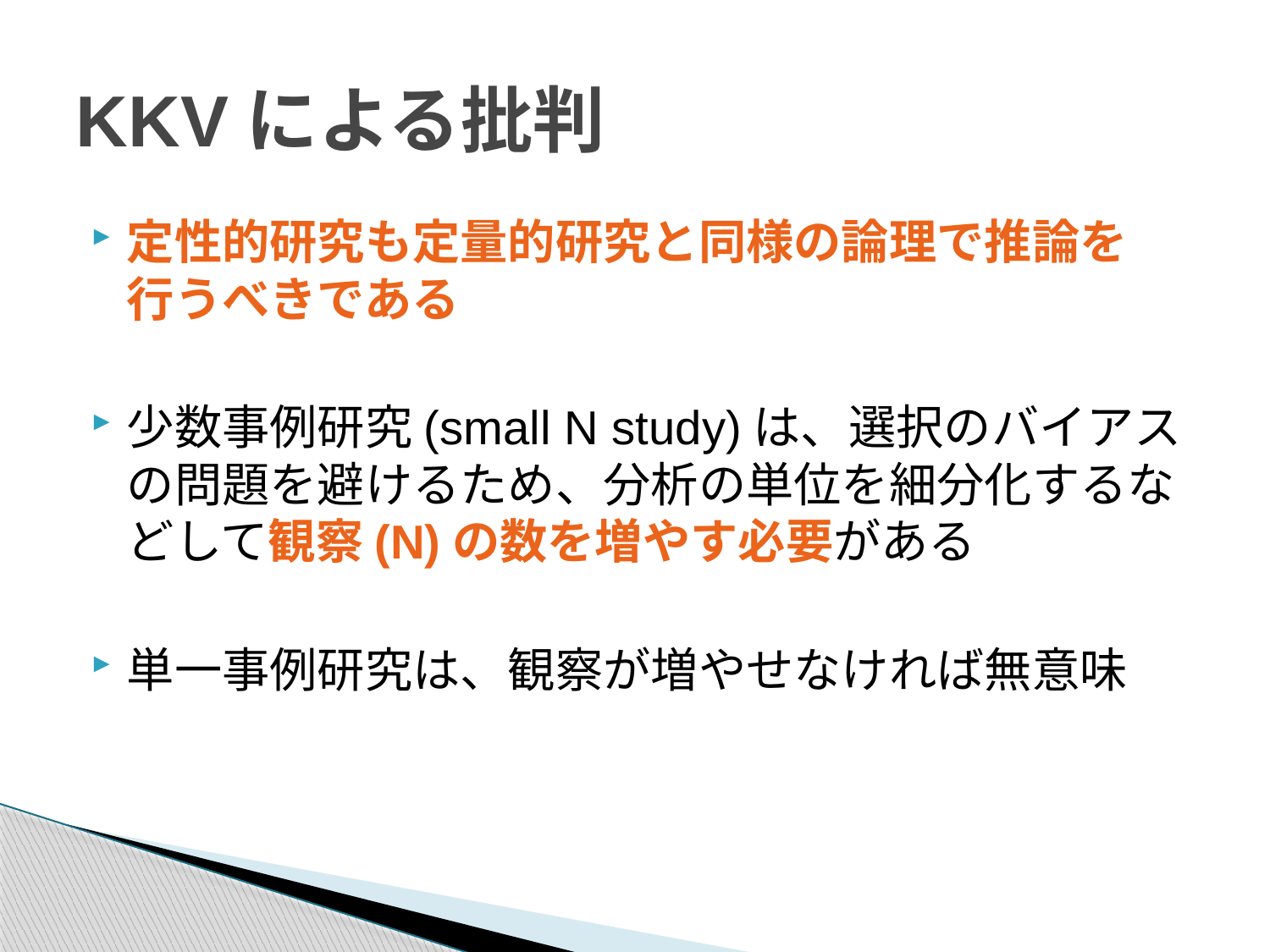

# KKVによる批判
定性的研究も定量的研究と同様の論理で推論を  行うべきである

少数事例研究(small N study)は、選択のバイアスの問題を避けるため、分析の単位を細分化するなどして観察(N)の数を増やす必要がある

単一事例研究は、観察が増やせなければ無意味